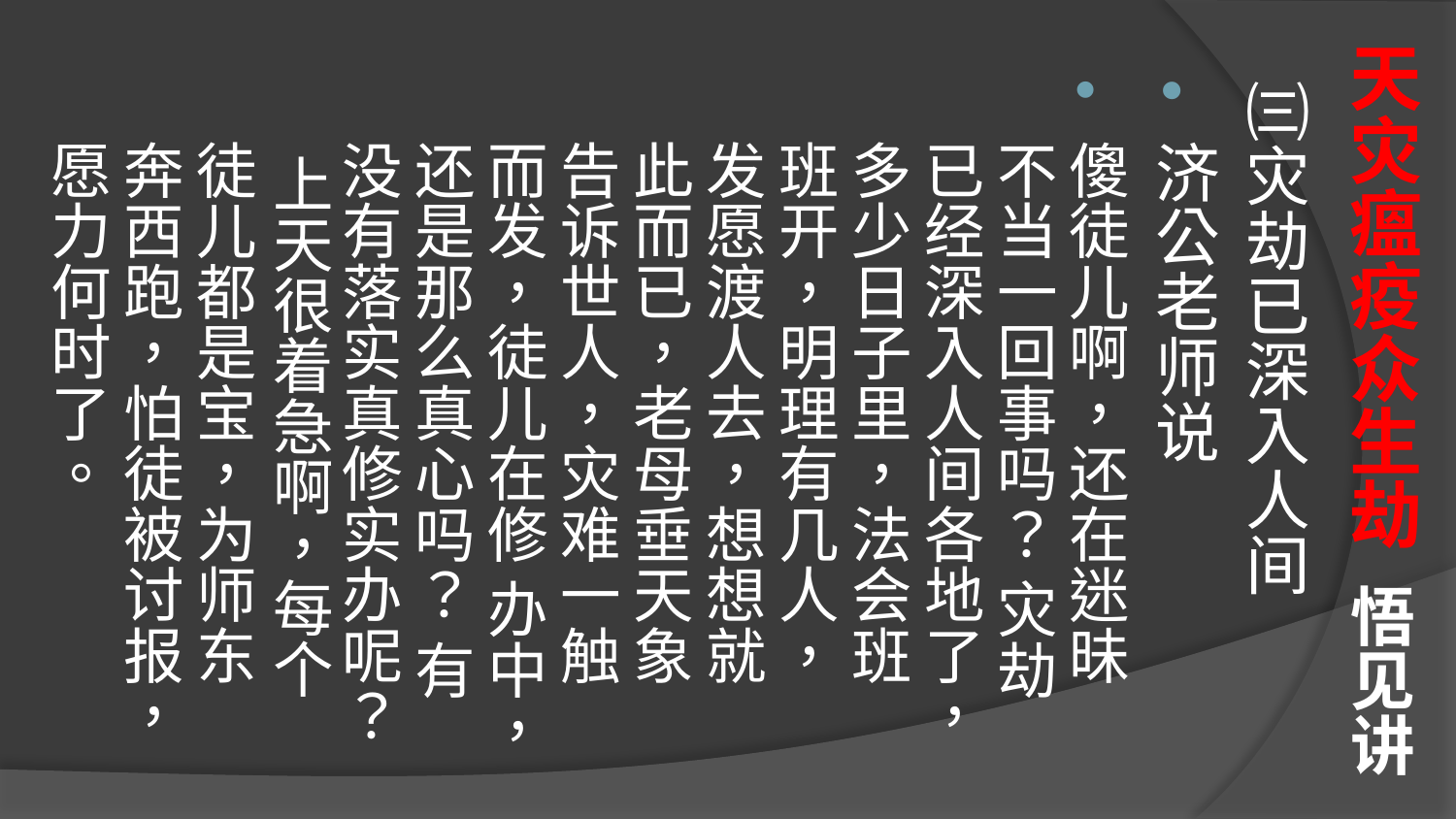

# 天灾瘟疫众生劫  悟见讲
㈢灾劫已深入人间
济公老师说
傻徒儿啊，还在迷昧不当一回事吗？ 灾劫已经深入人间各地了，多少日子里，法会班班开，明理有几人，发愿渡人去，想想就此而已，老母垂天象告诉世人，灾难一触而发，徒儿在修 办中，还是那么真心吗？ 有没有落实真修实办呢？ 上天很着急啊，每个徒儿都是宝，为师东奔西跑，怕徒被讨报，愿力何时了。